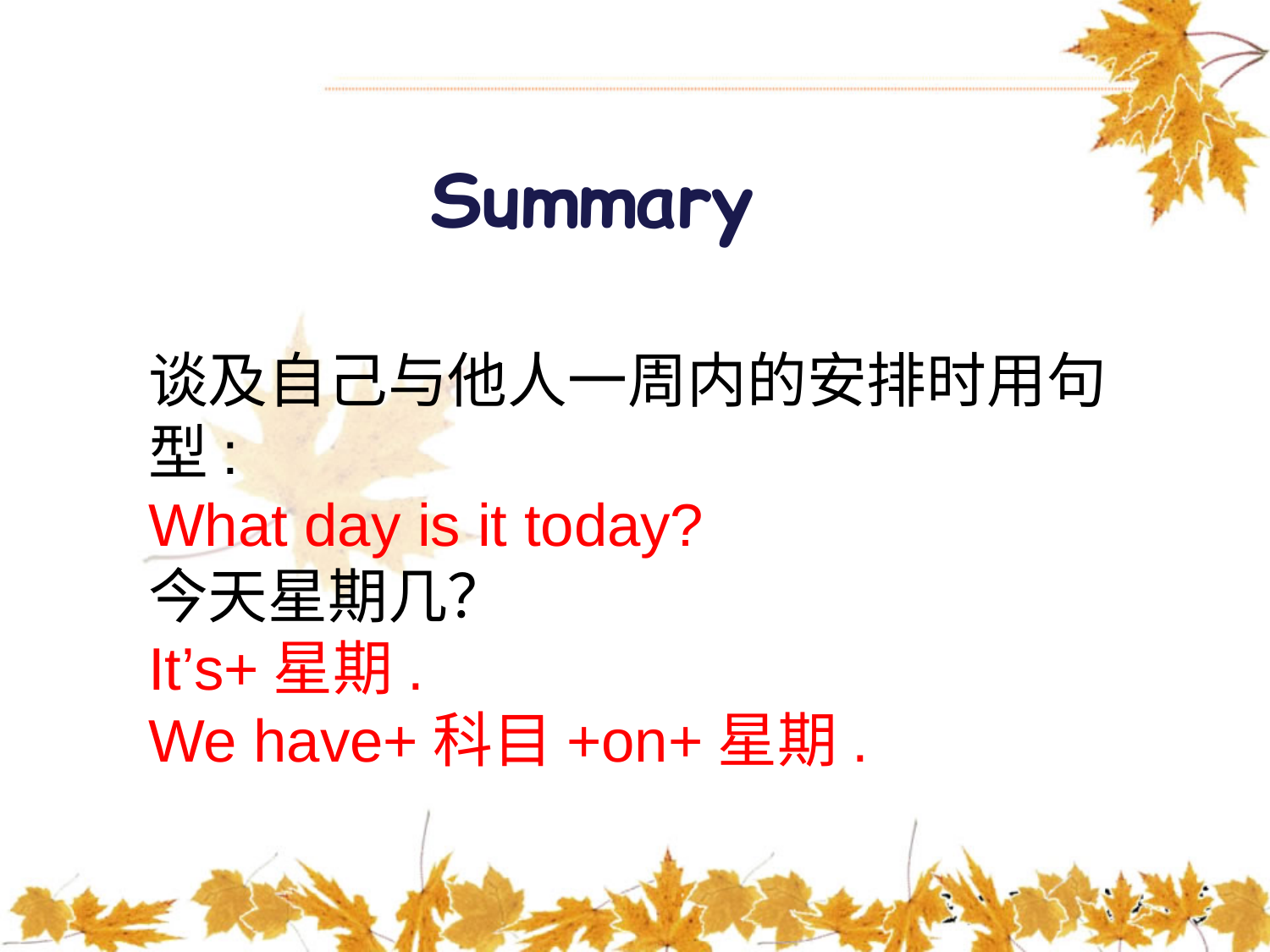

Summary
谈及自己与他人一周内的安排时用句型:
What day is it today?
今天星期几？
It’s+星期.
We have+科目+on+星期.